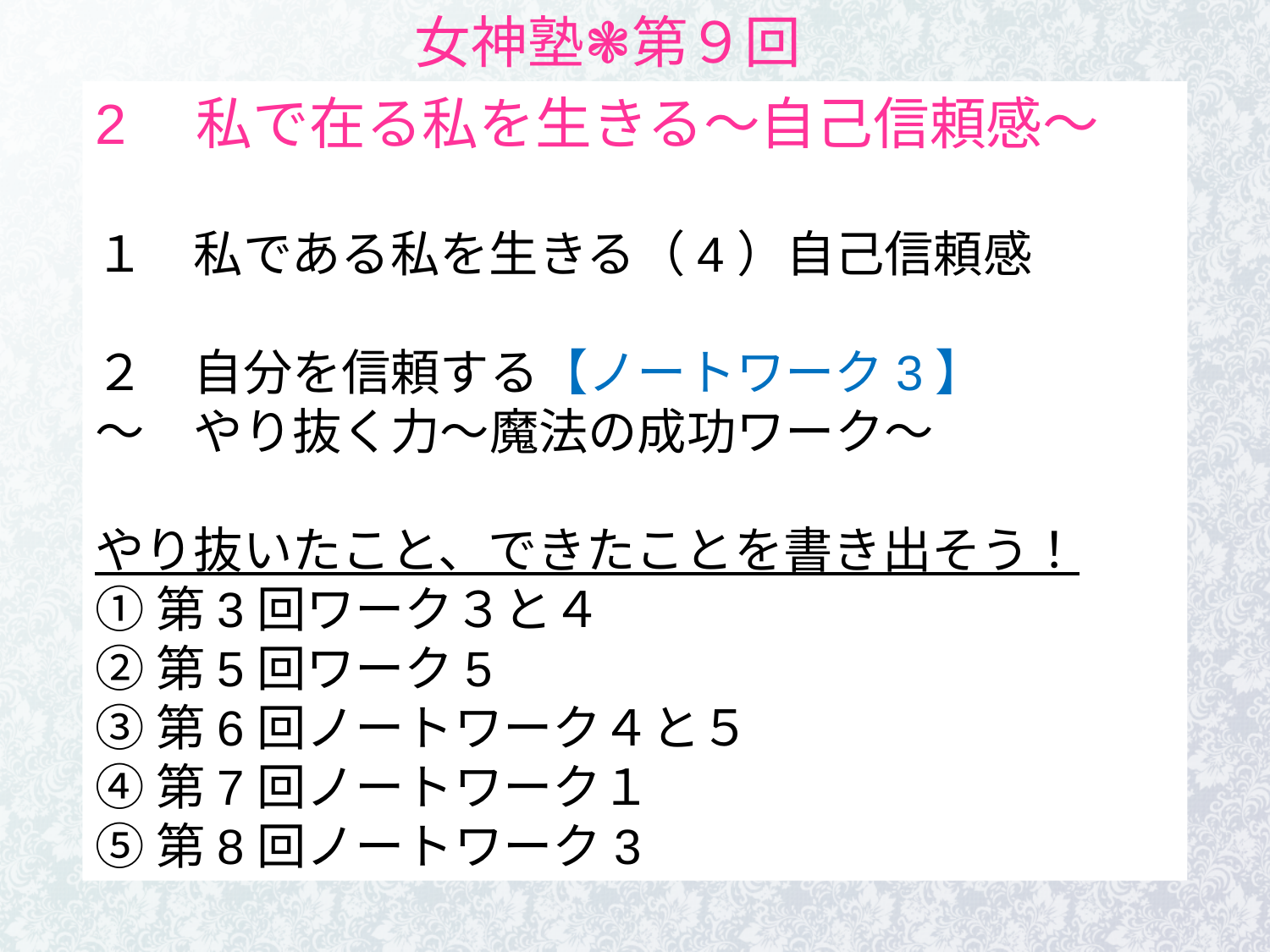

女神塾❃第９回
2　私で在る私を生きる～自己信頼感～
１　私である私を生きる（4）自己信頼感

２　自分を信頼する【ノートワーク3】
～　やり抜く力～魔法の成功ワーク～

やり抜いたこと、できたことを書き出そう！
①第3回ワーク３と４
②第5回ワーク5
③第6回ノートワーク４と５
④第7回ノートワーク１
⑤第8回ノートワーク3